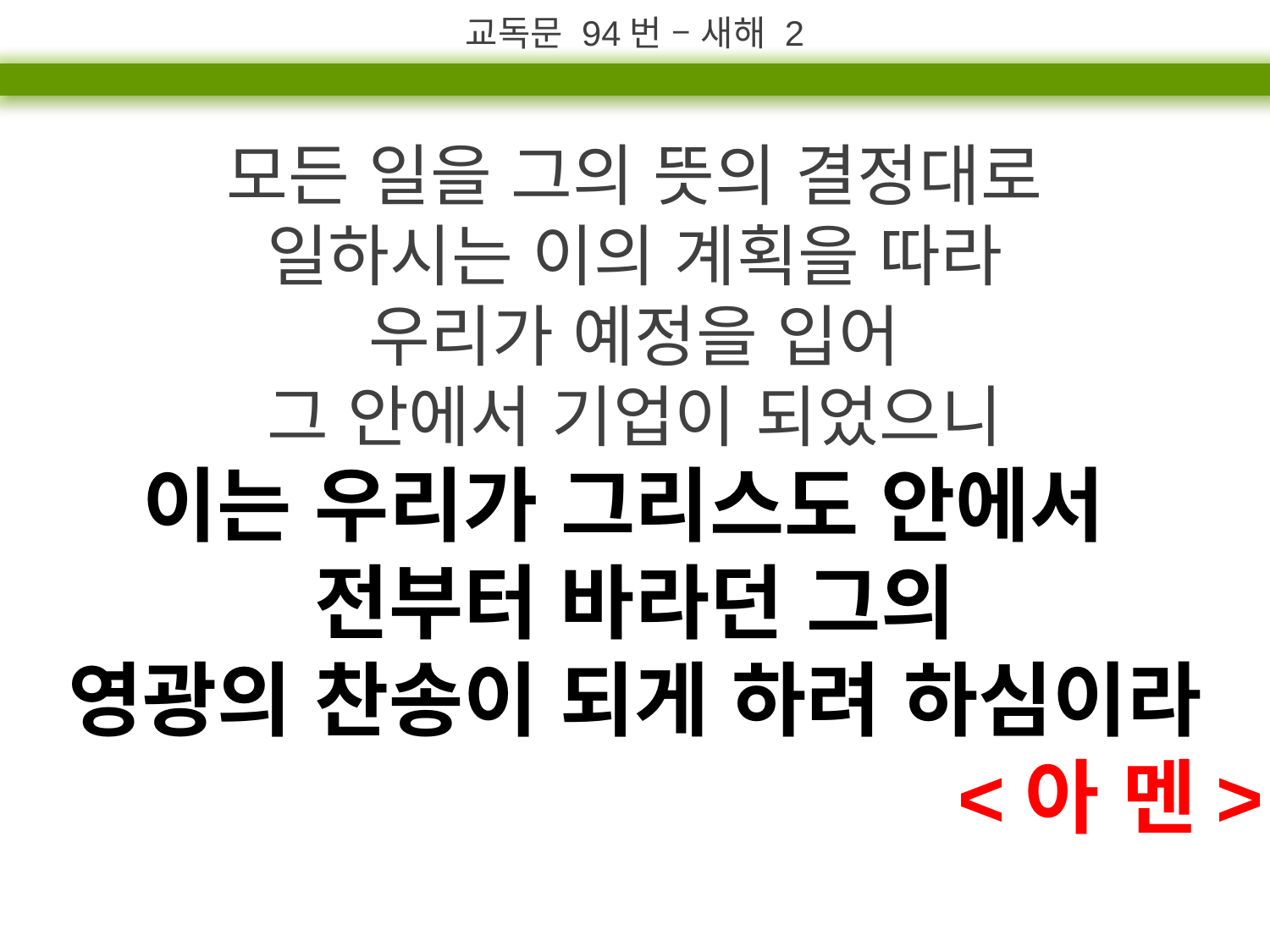

교독문 94번 – 새해 2

모든 일을 그의 뜻의 결정대로
일하시는 이의 계획을 따라
우리가 예정을 입어
그 안에서 기업이 되었으니
이는 우리가 그리스도 안에서
전부터 바라던 그의
영광의 찬송이 되게 하려 하심이라
<아 멘>